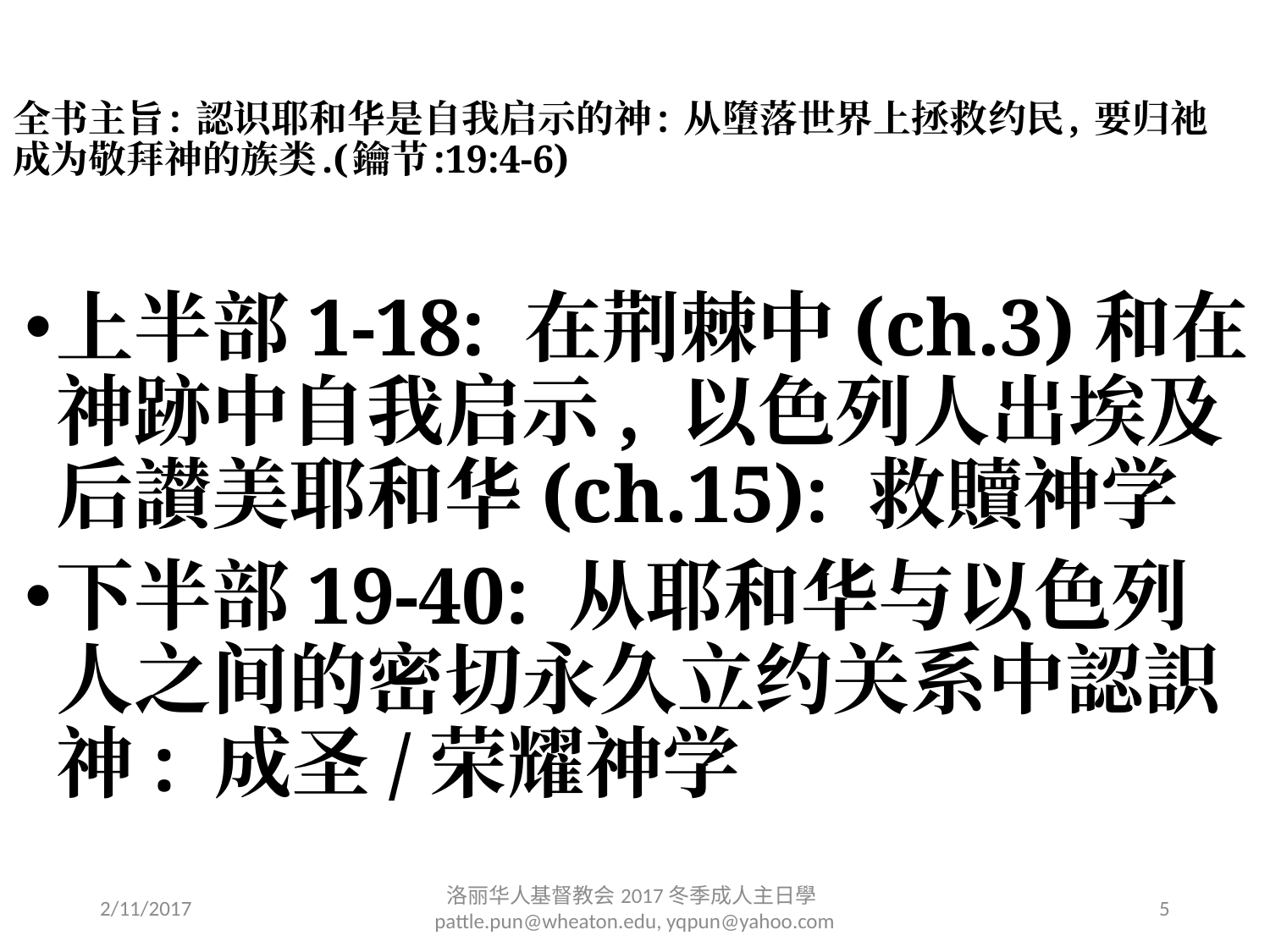

# 全书主旨: 認识耶和华是自我启示的神: 从墮落世界上拯救约民, 要归祂成为敬拜神的族类.(鑰节:19:4-6)
上半部1-18: 在荆棘中(ch.3)和在神跡中自我启示, 以色列人出埃及后讃美耶和华(ch.15): 救贖神学
下半部19-40: 从耶和华与以色列人之间的密切永久立约关系中認䛊神: 成圣/荣耀神学

2/11/2017
洛丽华⼈基督教会2017冬季成⼈主⽇學  pattle.pun@wheaton.edu, yqpun@yahoo.com
5